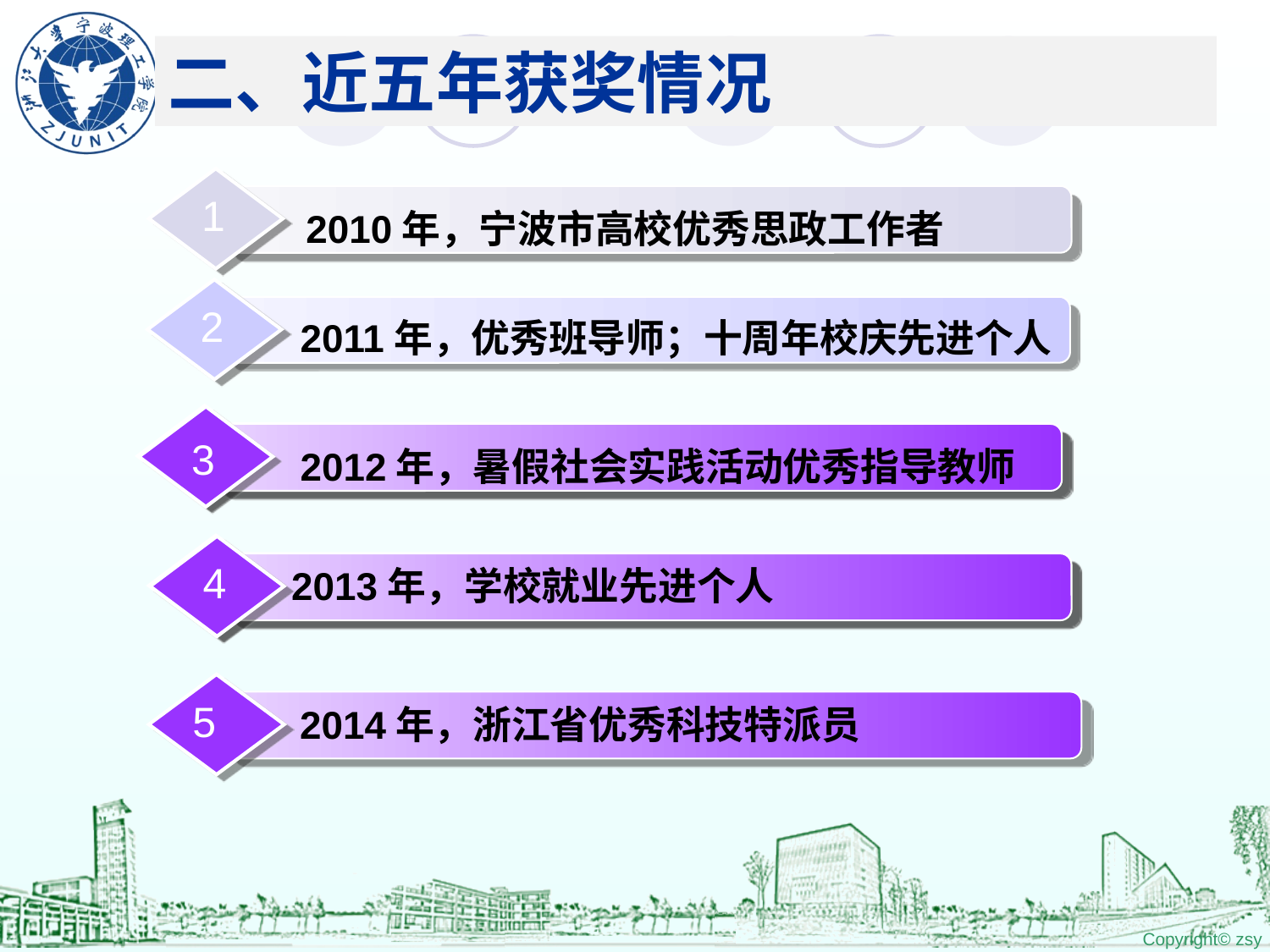

# 二、近五年获奖情况

1

2010年，宁波市高校优秀思政工作者

2

2011年，优秀班导师；十周年校庆先进个人

4

2013年，学校就业先进个人

3
2012年，暑假社会实践活动优秀指导教师

4

2013年，学校就业先进个人

4

2013年，学校就业先进个人

5

2014年，浙江省优秀科技特派员